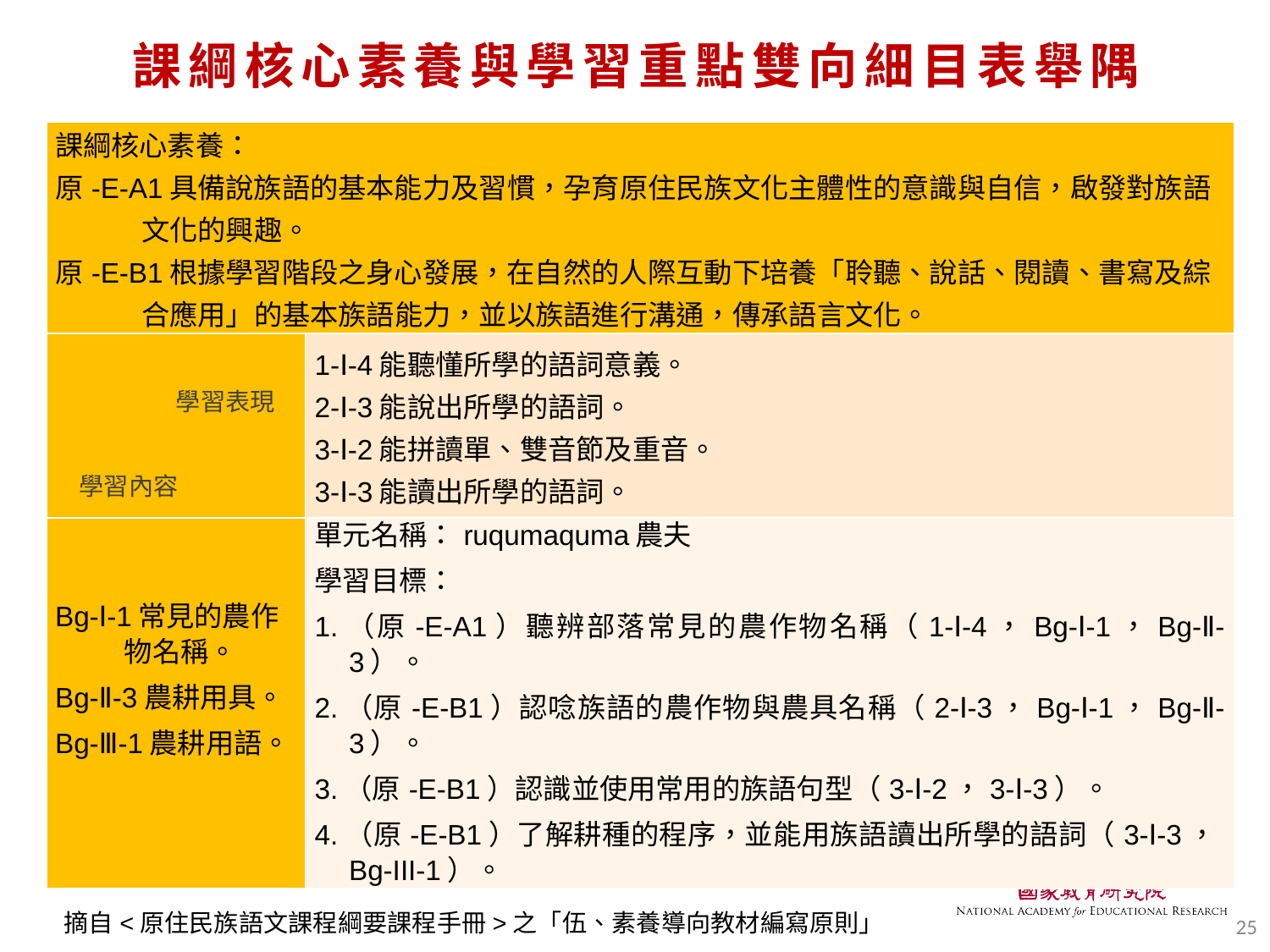

# 課綱核心素養與學習重點雙向細目表舉隅
| 課綱核心素養： 原-E-A1具備說族語的基本能力及習慣，孕育原住民族文化主體性的意識與自信，啟發對族語文化的興趣。 原-E-B1根據學習階段之身心發展，在自然的人際互動下培養「聆聽、說話、閱讀、書寫及綜合應用」的基本族語能力，並以族語進行溝通，傳承語言文化。 |  |
| --- | --- |
| 學習表現   學習內容 | 1-Ⅰ-4能聽懂所學的語詞意義。 2-Ⅰ-3能說出所學的語詞。 3-Ⅰ-2能拼讀單、雙音節及重音。 3-Ⅰ-3能讀出所學的語詞。 |
| Bg-Ⅰ-1常見的農作物名稱。 Bg-Ⅱ-3農耕用具。 Bg-Ⅲ-1農耕用語。 | 單元名稱：ruqumaquma農夫 學習目標： 1.（原-E-A1）聽辨部落常見的農作物名稱（1-Ⅰ-4，Bg-Ⅰ-1，Bg-Ⅱ-3）。 2.（原-E-B1）認唸族語的農作物與農具名稱（2-Ⅰ-3，Bg-Ⅰ-1，Bg-Ⅱ-3）。 3.（原-E-B1）認識並使用常用的族語句型（3-Ⅰ-2，3-Ⅰ-3）。 4.（原-E-B1）了解耕種的程序，並能用族語讀出所學的語詞（3-Ⅰ-3，Bg-III-1）。 |
摘自<原住民族語文課程綱要課程手冊>之「伍、素養導向教材編寫原則」
25